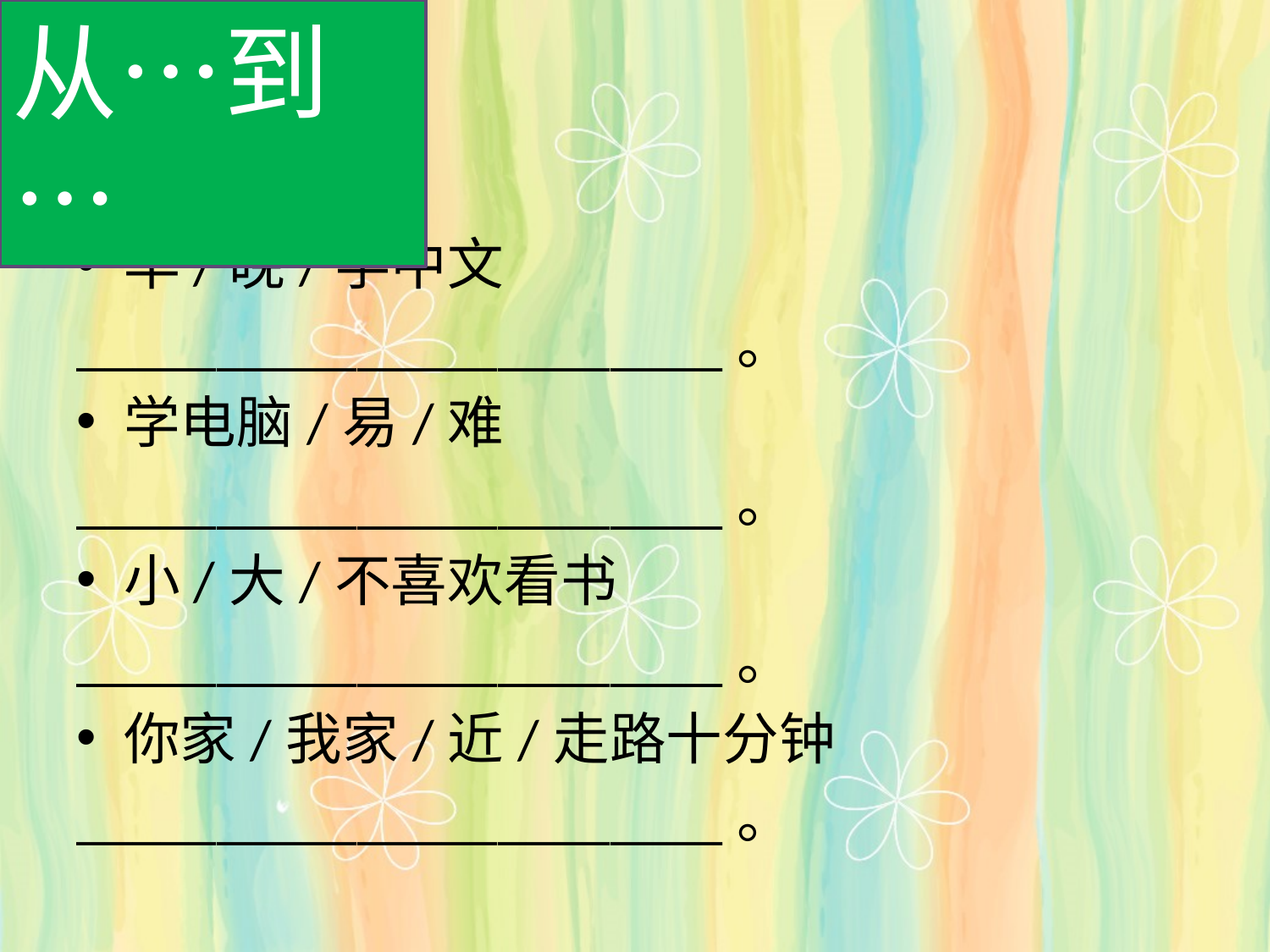

从…到…
#
早/晚/学中文
_______________________。
学电脑/易/难
_______________________。
小/大/不喜欢看书
_______________________。
你家/我家/近/走路十分钟
_______________________。